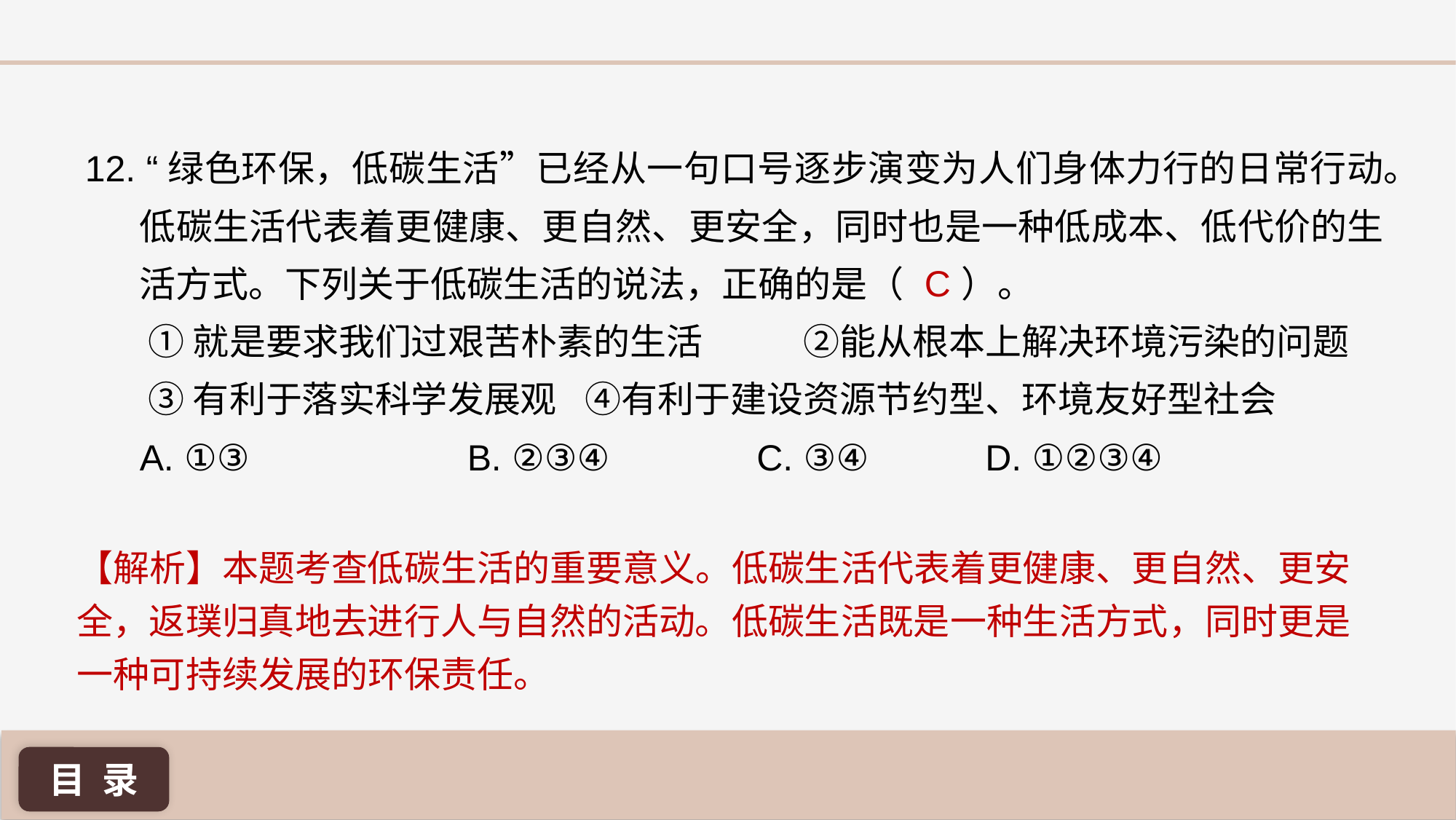

12. “绿色环保，低碳生活”已经从一句口号逐步演变为人们身体力行的日常行动。低碳生活代表着更健康、更自然、更安全，同时也是一种低成本、低代价的生活方式。下列关于低碳生活的说法，正确的是（       ）。
	 ①就是要求我们过艰苦朴素的生活	 ②能从根本上解决环境污染的问题
	 ③有利于落实科学发展观	 ④有利于建设资源节约型、环境友好型社会
A. ①③ 		B. ②③④	       C. ③④	        D. ①②③④
C
【解析】本题考查低碳生活的重要意义。低碳生活代表着更健康、更自然、更安全，返璞归真地去进行人与自然的活动。低碳生活既是一种生活方式，同时更是一种可持续发展的环保责任。